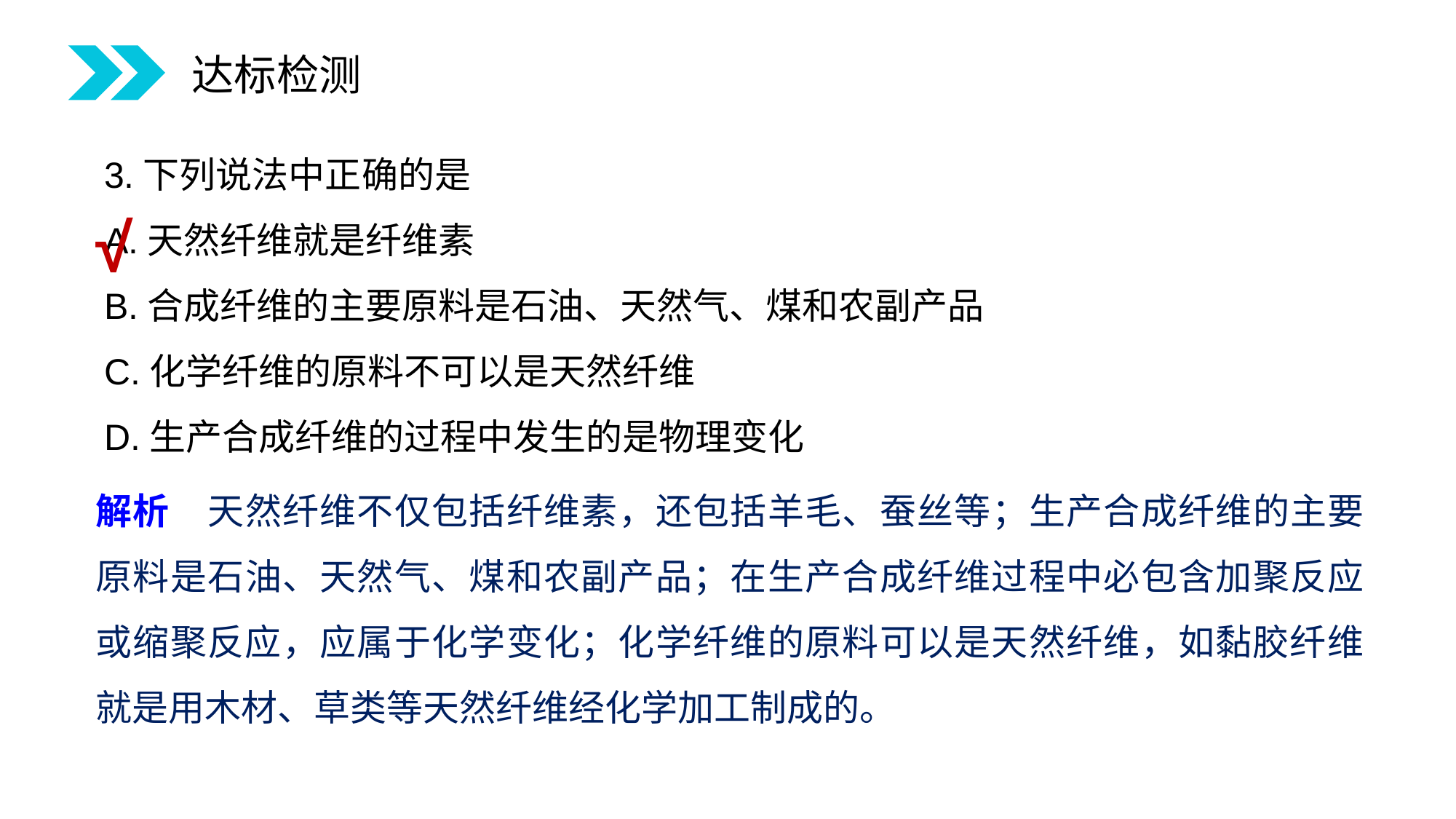

达标检测
3.下列说法中正确的是
A.天然纤维就是纤维素
B.合成纤维的主要原料是石油、天然气、煤和农副产品
C.化学纤维的原料不可以是天然纤维
D.生产合成纤维的过程中发生的是物理变化
√
解析　天然纤维不仅包括纤维素，还包括羊毛、蚕丝等；生产合成纤维的主要原料是石油、天然气、煤和农副产品；在生产合成纤维过程中必包含加聚反应或缩聚反应，应属于化学变化；化学纤维的原料可以是天然纤维，如黏胶纤维就是用木材、草类等天然纤维经化学加工制成的。